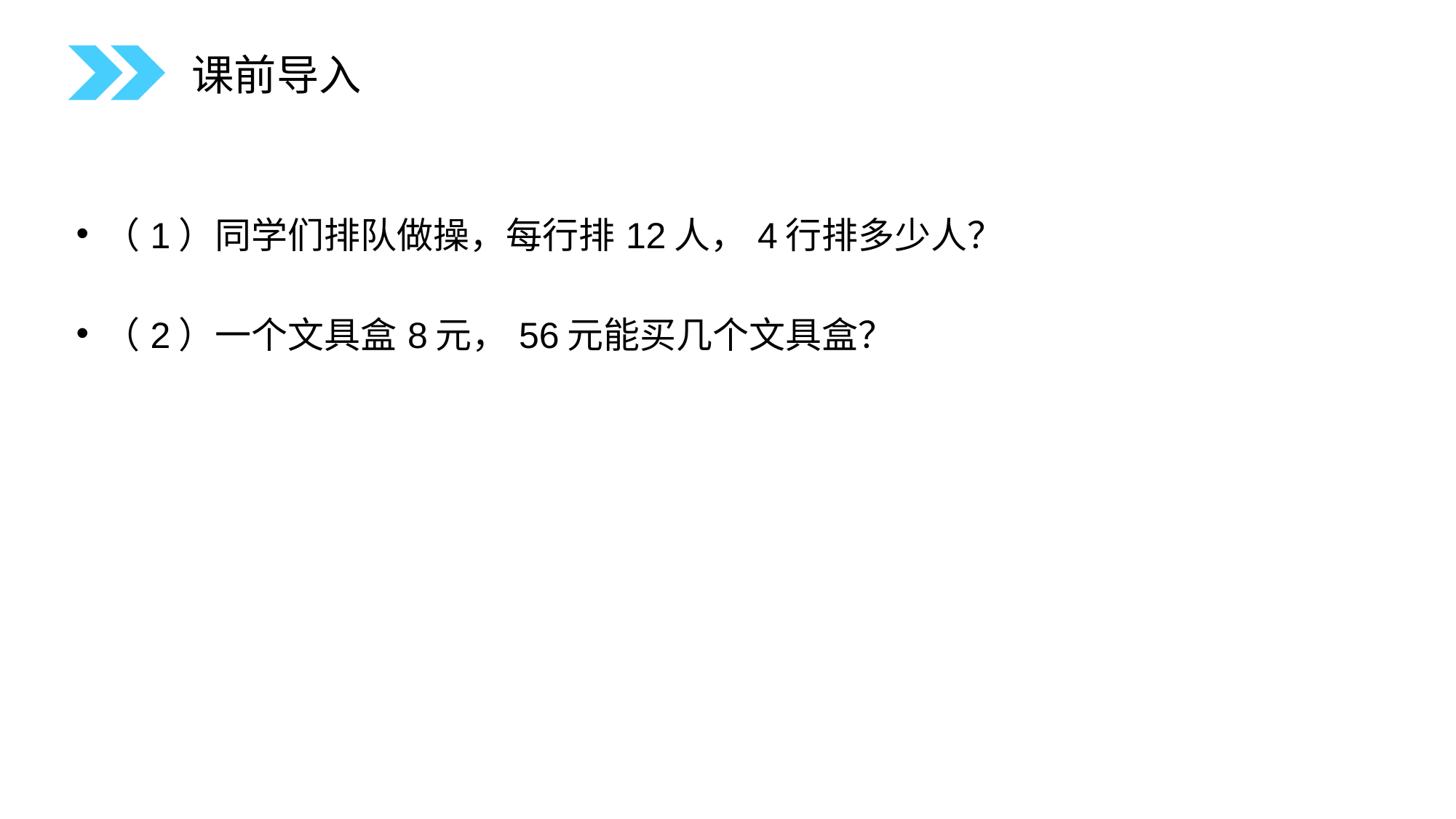

课前导入

（1）同学们排队做操，每行排12人，4行排多少人？
（2）一个文具盒8元，56元能买几个文具盒？